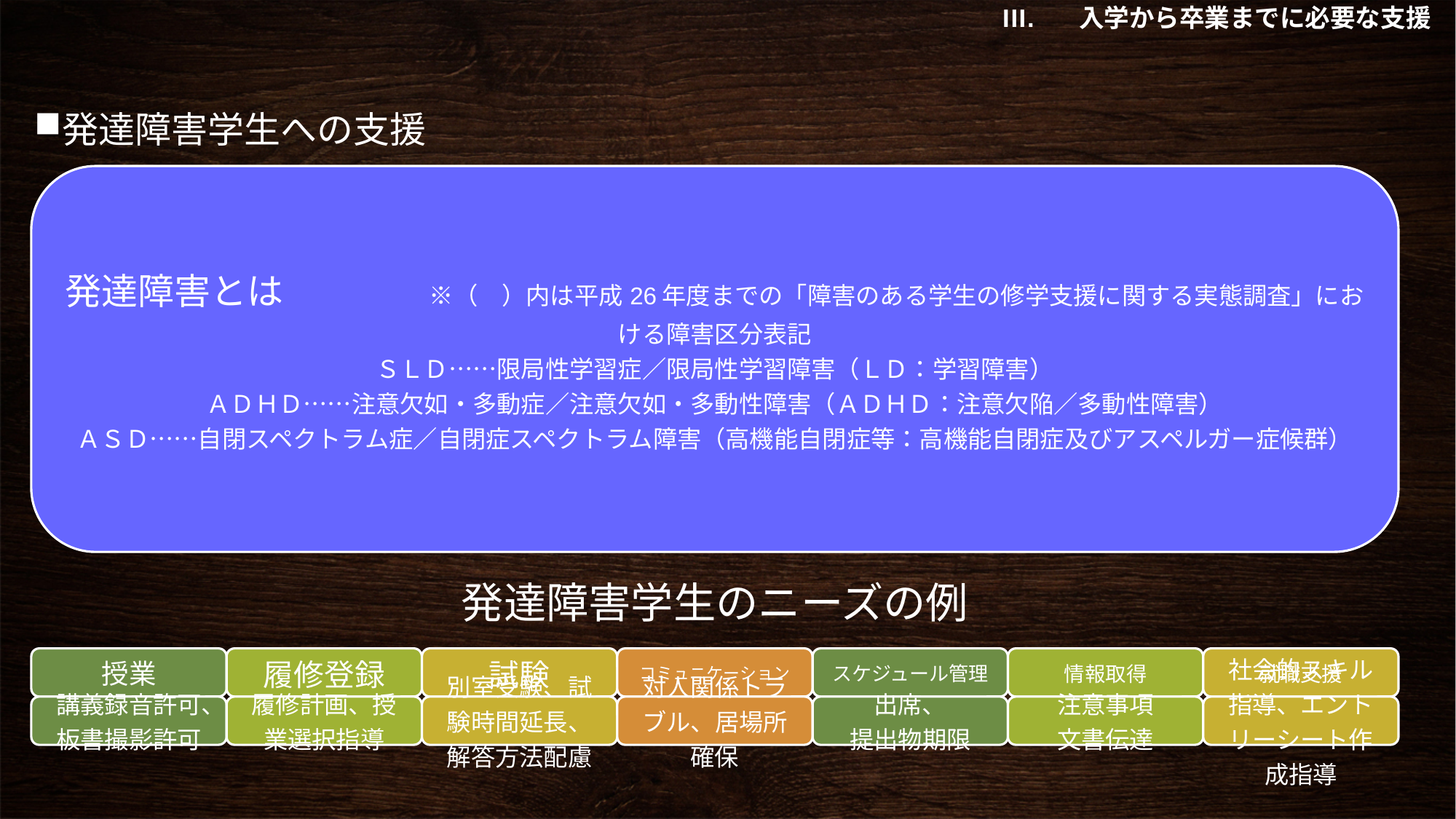

入学から卒業までに必要な支援
発達障害学生への支援
発達障害とは　　　　※（　）内は平成26年度までの「障害のある学生の修学支援に関する実態調査」における障害区分表記
ＳＬＤ……限局性学習症／限局性学習障害（ＬＤ：学習障害）
ＡＤＨＤ……注意欠如・多動症／注意欠如・多動性障害（ＡＤＨＤ：注意欠陥／多動性障害）
ＡＳＤ……自閉スペクトラム症／自閉症スペクトラム障害（高機能自閉症等：高機能自閉症及びアスペルガー症候群）
発達障害学生のニーズの例
授業
講義録音許可、板書撮影許可
履修計画、授業選択指導
試験
別室受験、試験時間延長、解答方法配慮
コミュニケーション
就職支援
情報取得
スケジュール管理
対人関係トラブル、居場所確保
出席、
提出物期限
注意事項
文書伝達
履修登録